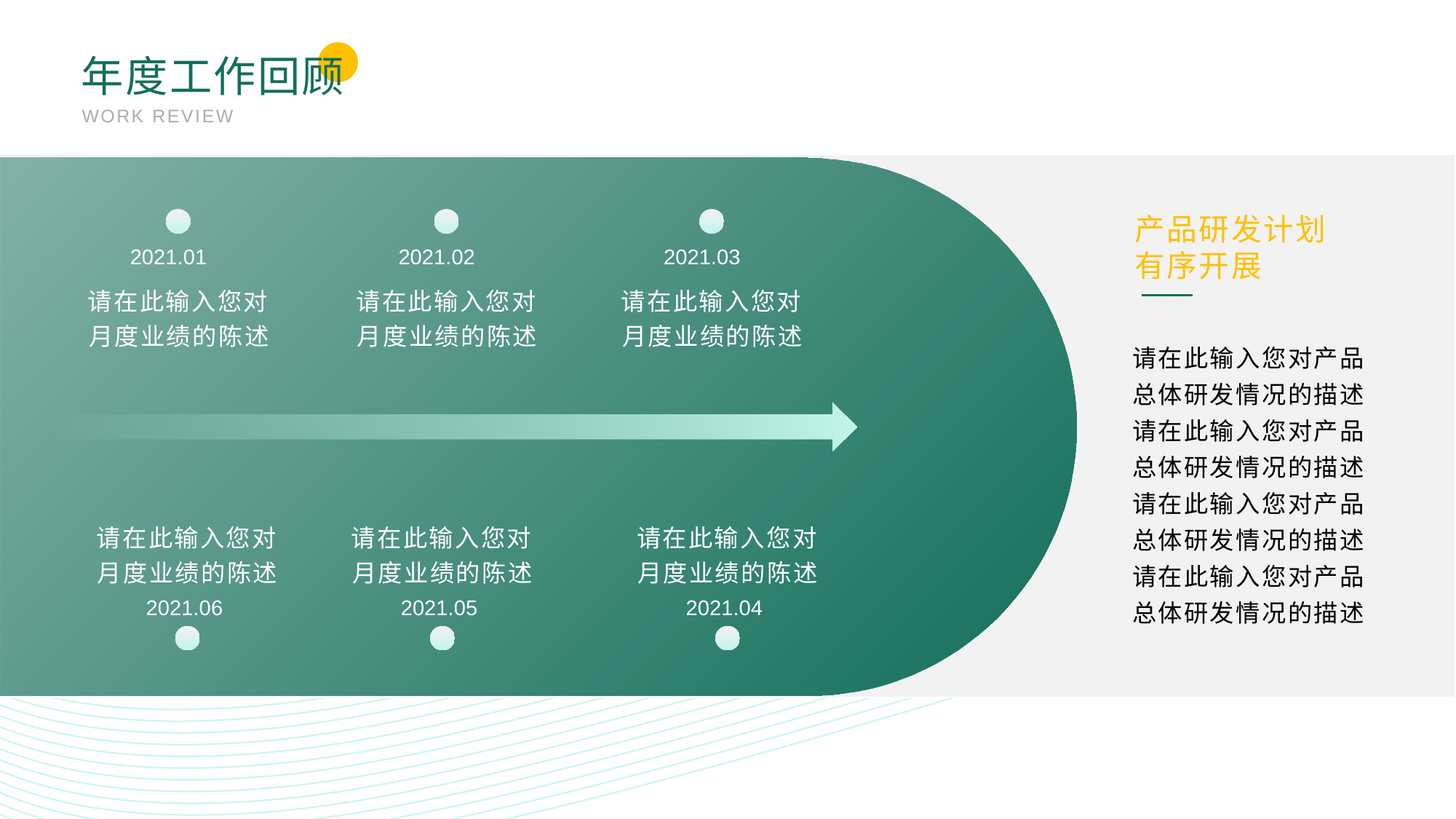

年度工作回顾
WORK REVIEW

产品研发计划有序开展

2021.01
2021.02
2021.03
请在此输入您对月度业绩的陈述
请在此输入您对月度业绩的陈述
请在此输入您对月度业绩的陈述
请在此输入您对产品总体研发情况的描述请在此输入您对产品总体研发情况的描述请在此输入您对产品总体研发情况的描述请在此输入您对产品总体研发情况的描述

请在此输入您对月度业绩的陈述
请在此输入您对月度业绩的陈述
请在此输入您对月度业绩的陈述
2021.06
2021.05
2021.04